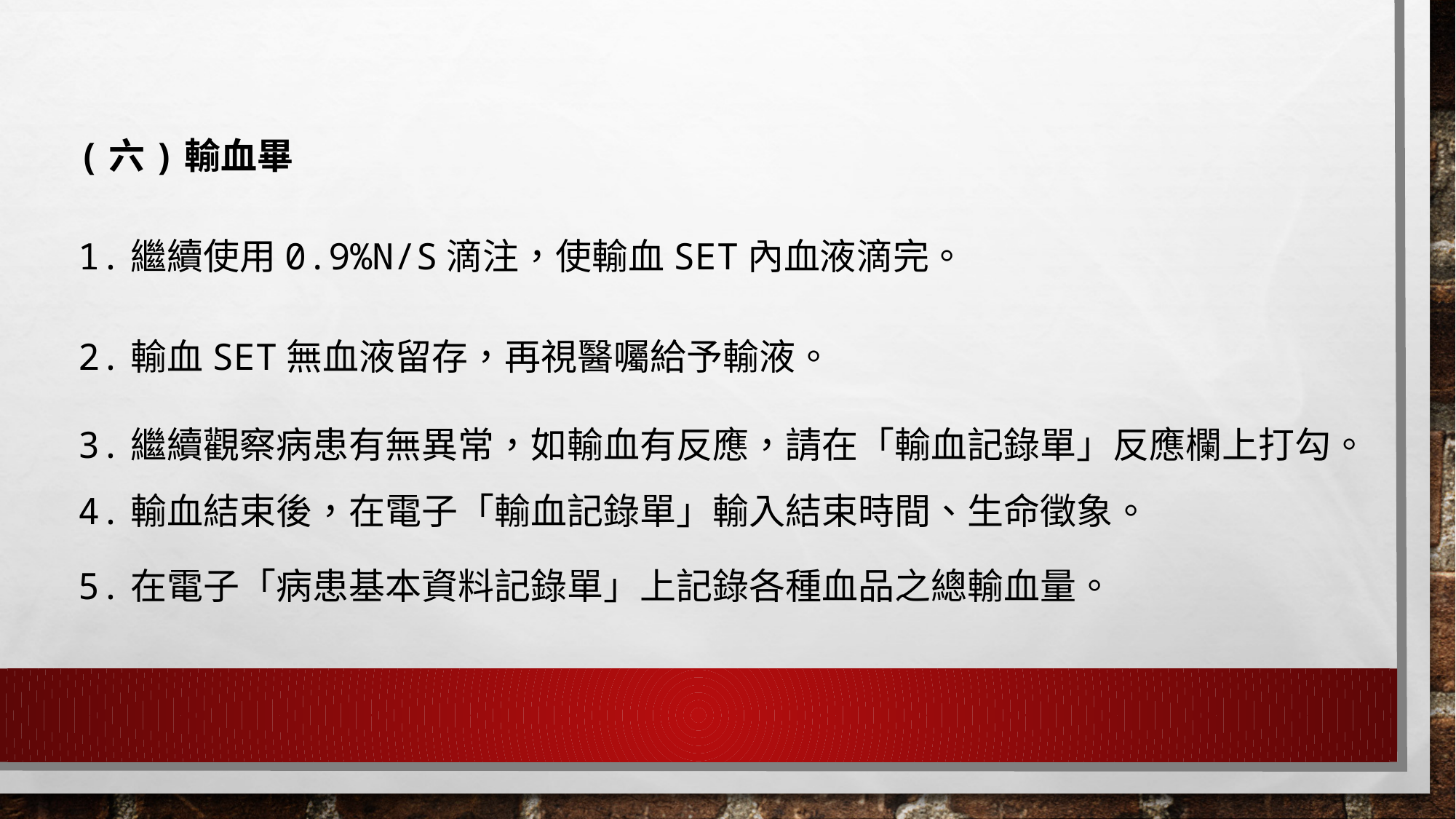

(六)輸血畢

1.繼續使用0.9%N/S滴注，使輸血SET內血液滴完。

2.輸血SET無血液留存，再視醫囑給予輸液。

3.繼續觀察病患有無異常，如輸血有反應，請在「輸血記錄單」反應欄上打勾。

4.輸血結束後，在電子「輸血記錄單」輸入結束時間、生命徵象。

5.在電子「病患基本資料記錄單」上記錄各種血品之總輸血量。